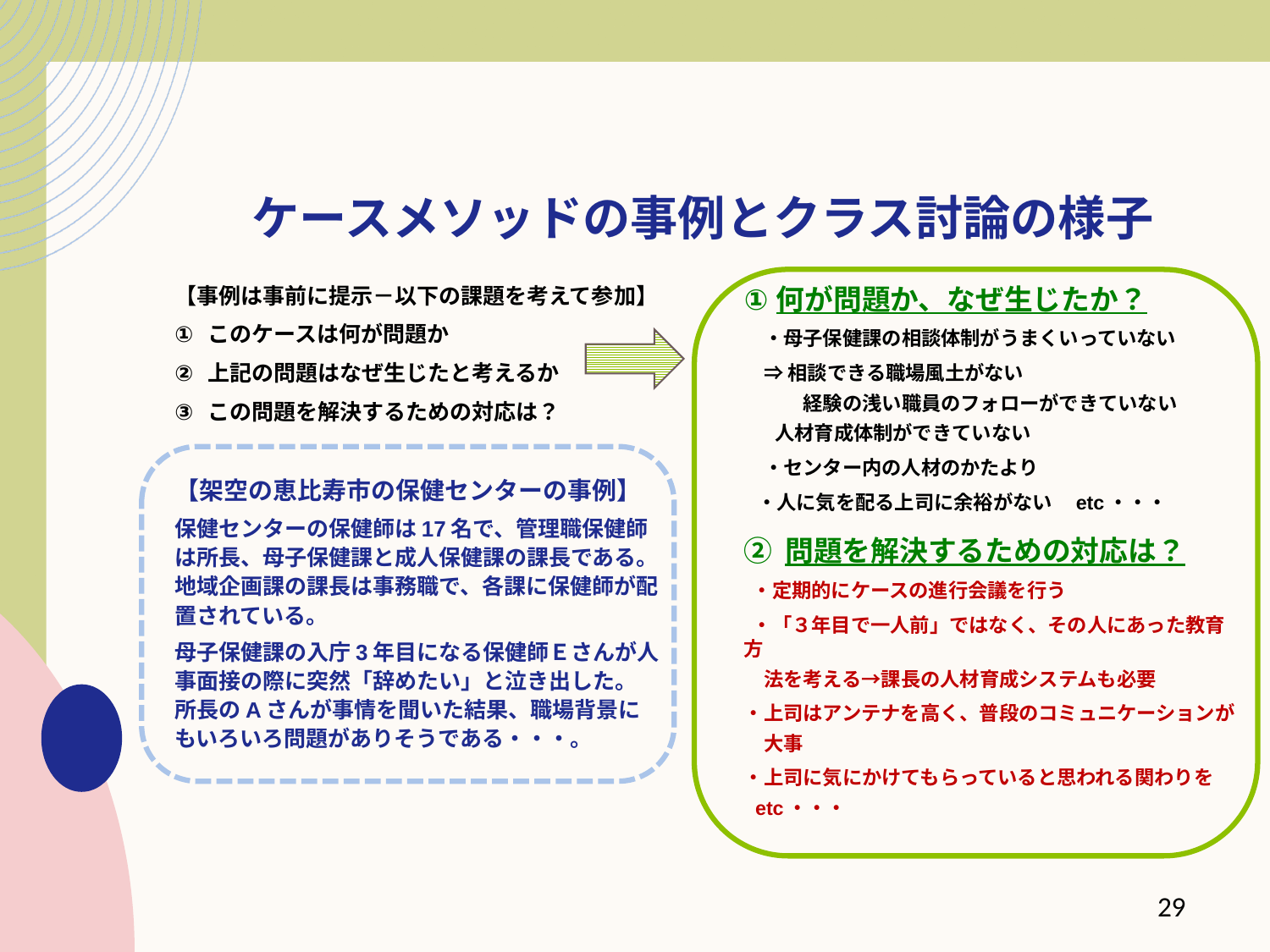

# ケースメソッドの事例とクラス討論の様子

何が問題か、なぜ生じたか？
　・母子保健課の相談体制がうまくいっていない
　⇒ 相談できる職場風土がない
　　　経験の浅い職員のフォローができていない
      人材育成体制ができていない
　・センター内の人材のかたより
  ・人に気を配る上司に余裕がない　etc・・・
➁ 問題を解決するための対応は？
 ・定期的にケースの進行会議を行う
 ・「３年目で一人前」ではなく、その人にあった教育方
　法を考える→課長の人材育成システムも必要
・上司はアンテナを高く、普段のコミュニケーションが
　大事
・上司に気にかけてもらっていると思われる関わりを
  etc・・・
【事例は事前に提示－以下の課題を考えて参加】
このケースは何が問題か
上記の問題はなぜ生じたと考えるか
この問題を解決するための対応は？

【架空の恵比寿市の保健センターの事例】
保健センターの保健師は17名で、管理職保健師は所長、母子保健課と成人保健課の課長である。地域企画課の課長は事務職で、各課に保健師が配置されている。
母子保健課の入庁3年目になる保健師Ｅさんが人事面接の際に突然「辞めたい」と泣き出した。
所長のAさんが事情を聞いた結果、職場背景にもいろいろ問題がありそうである・・・。

29